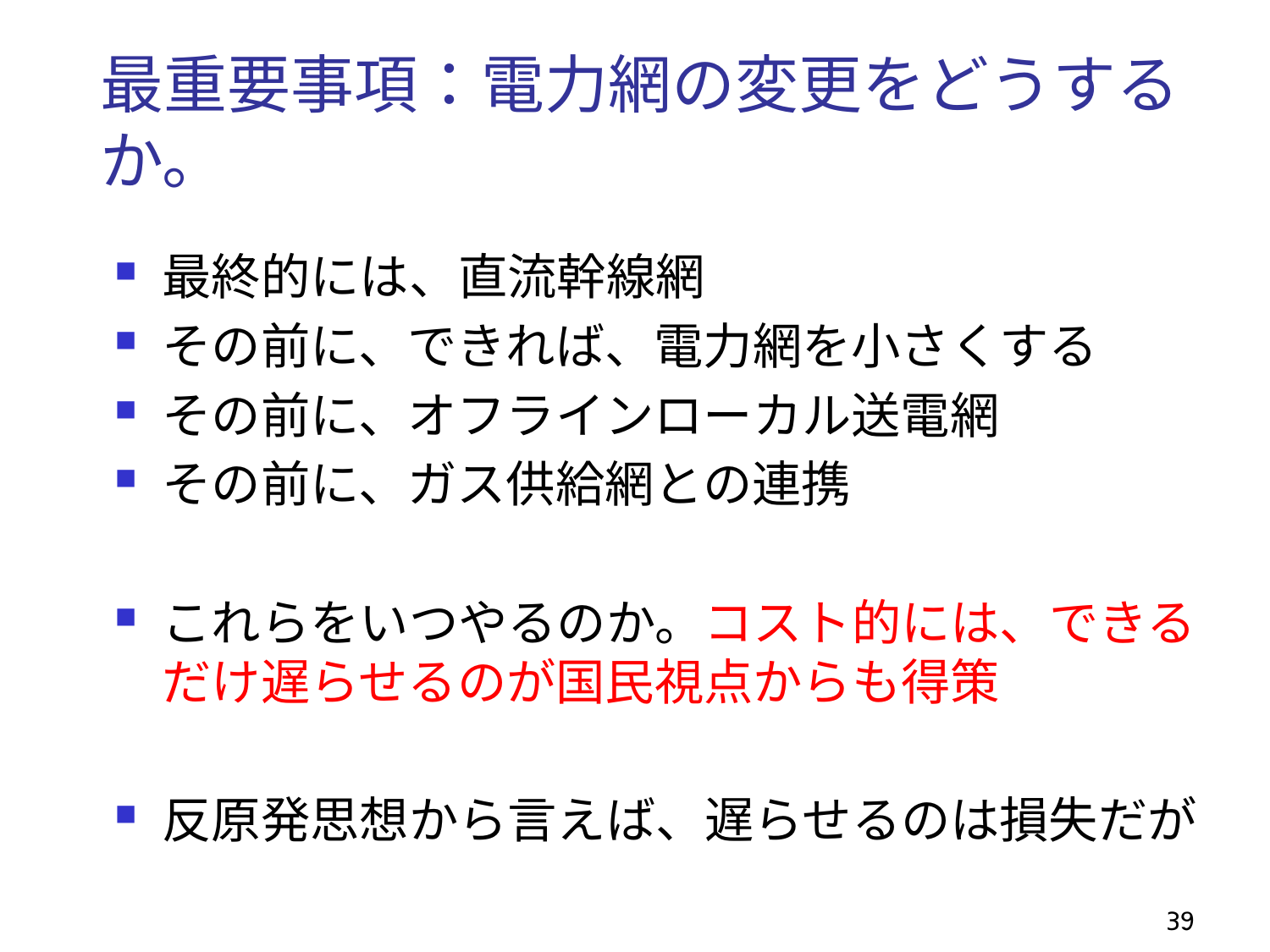

最重要事項：電力網の変更をどうするか。
最終的には、直流幹線網
その前に、できれば、電力網を小さくする
その前に、オフラインローカル送電網
その前に、ガス供給網との連携

これらをいつやるのか。コスト的には、できるだけ遅らせるのが国民視点からも得策

反原発思想から言えば、遅らせるのは損失だが

39